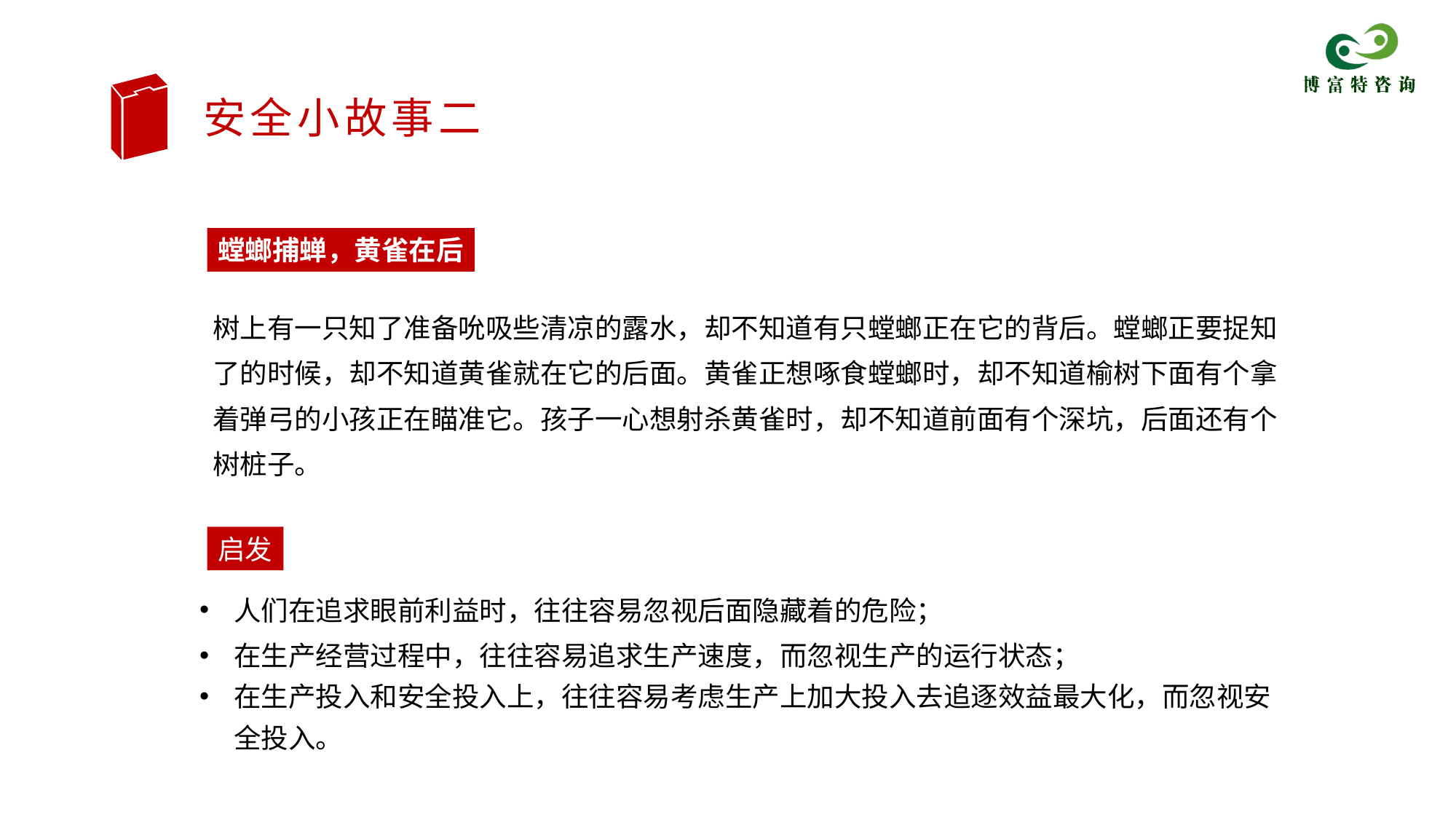

安全小故事二
螳螂捕蝉，黄雀在后
树上有一只知了准备吮吸些清凉的露水，却不知道有只螳螂正在它的背后。螳螂正要捉知了的时候，却不知道黄雀就在它的后面。黄雀正想啄食螳螂时，却不知道榆树下面有个拿着弹弓的小孩正在瞄准它。孩子一心想射杀黄雀时，却不知道前面有个深坑，后面还有个树桩子。
启发
人们在追求眼前利益时，往往容易忽视后面隐藏着的危险；
在生产经营过程中，往往容易追求生产速度，而忽视生产的运行状态；
在生产投入和安全投入上，往往容易考虑生产上加大投入去追逐效益最大化，而忽视安全投入。